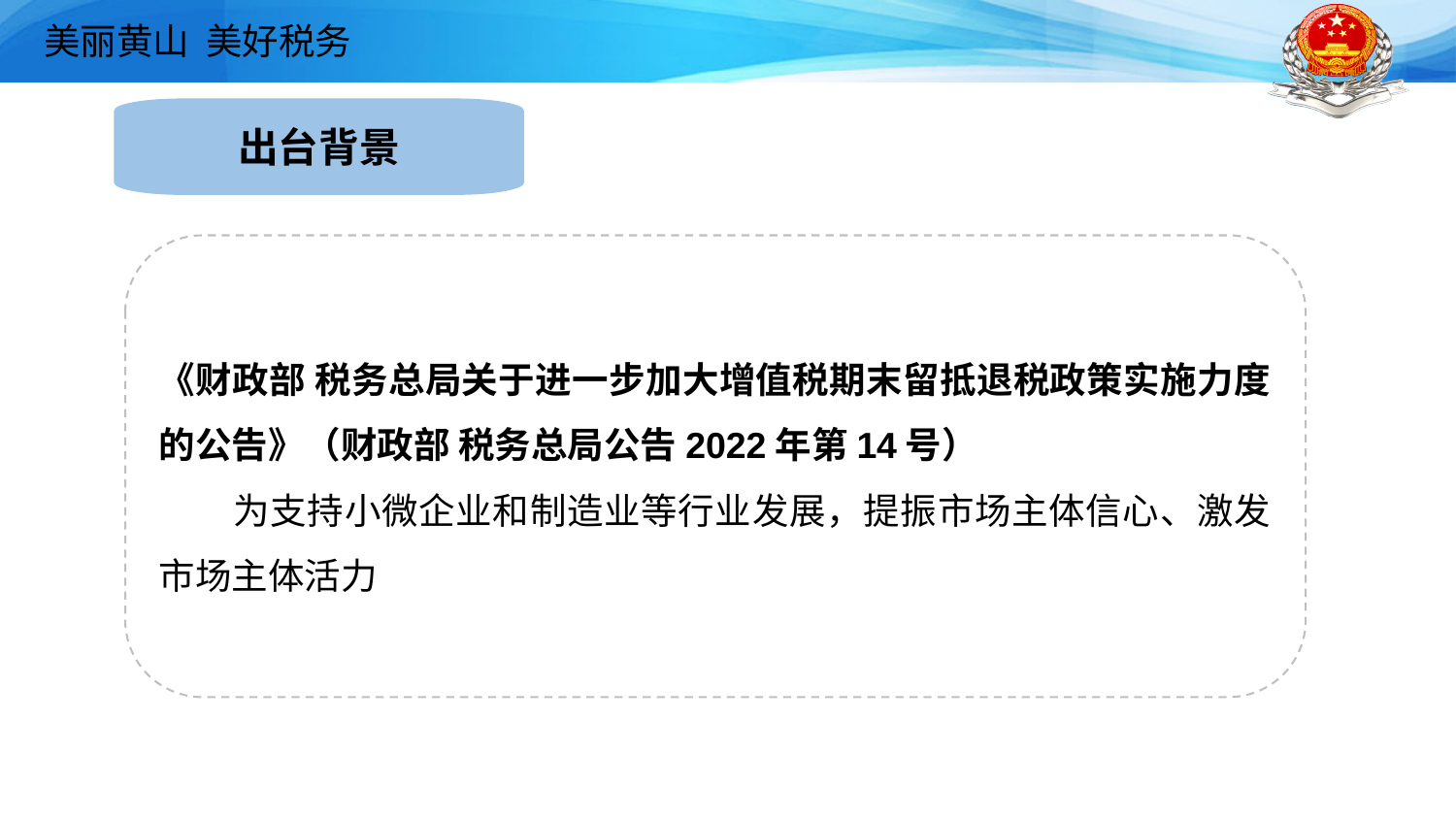

出台背景
《财政部 税务总局关于进一步加大增值税期末留抵退税政策实施力度的公告》（财政部 税务总局公告2022年第14号）
　　为支持小微企业和制造业等行业发展，提振市场主体信心、激发市场主体活力